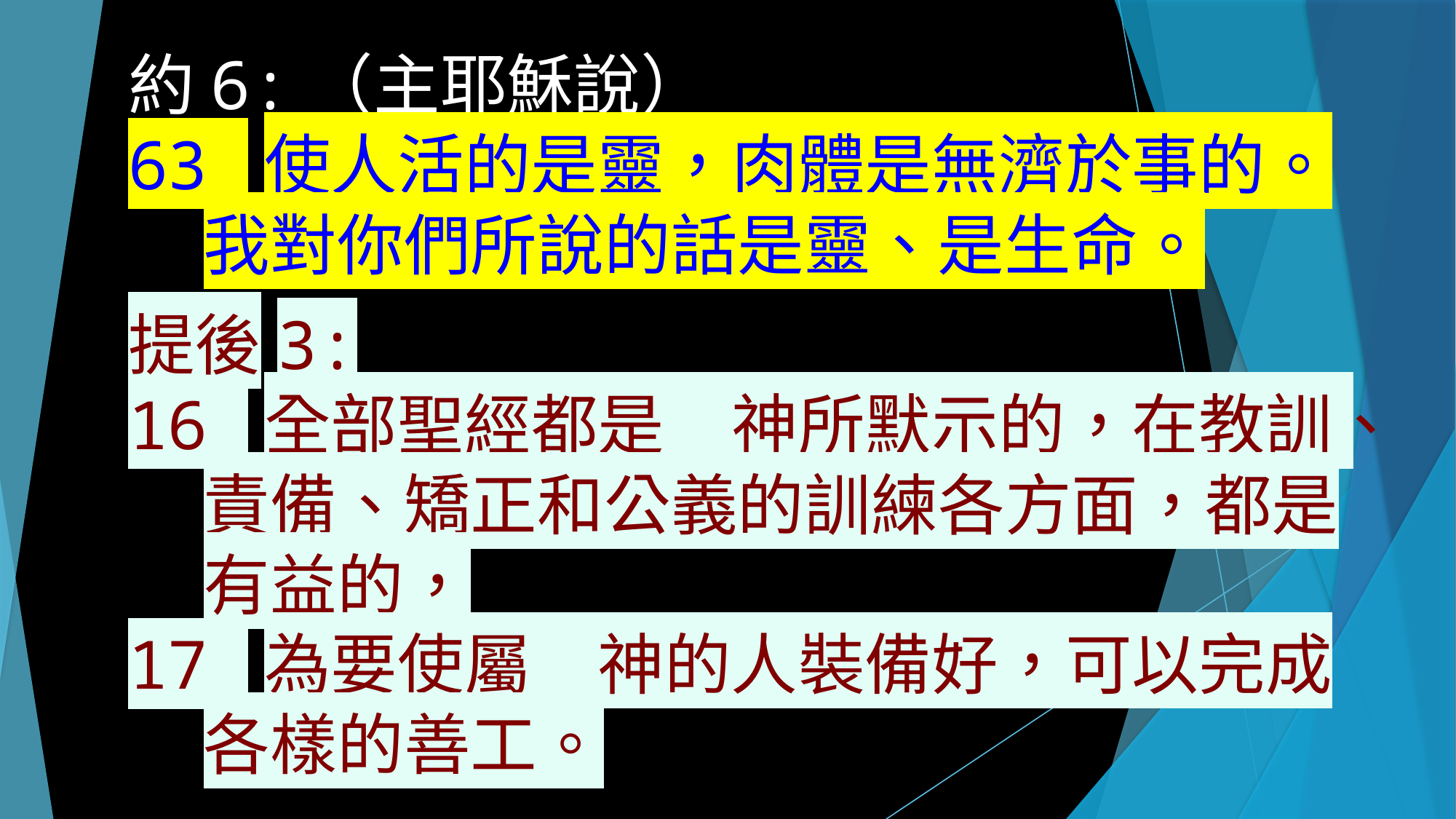

約6:（主耶穌說）
63 使人活的是靈，肉體是無濟於事的。我對你們所說的話是靈、是生命。
提後3:
16 全部聖經都是　神所默示的，在教訓、責備、矯正和公義的訓練各方面，都是有益的，
17 為要使屬　神的人裝備好，可以完成各樣的善工。